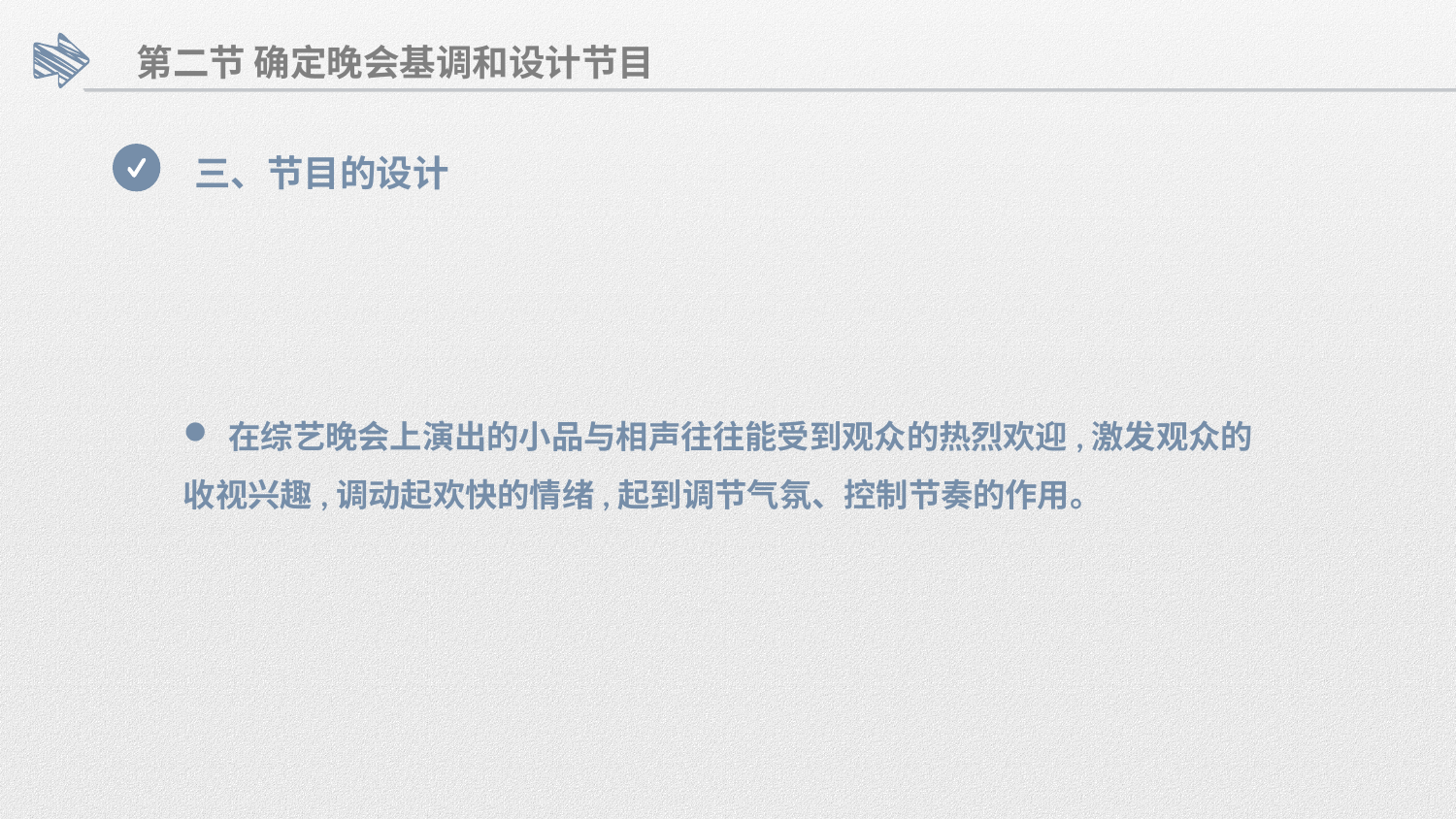

第二节 确定晚会基调和设计节目
三、节目的设计

在综艺晚会上演出的小品与相声往往能受到观众的热烈欢迎,激发观众的
收视兴趣,调动起欢快的情绪,起到调节气氛、控制节奏的作用。